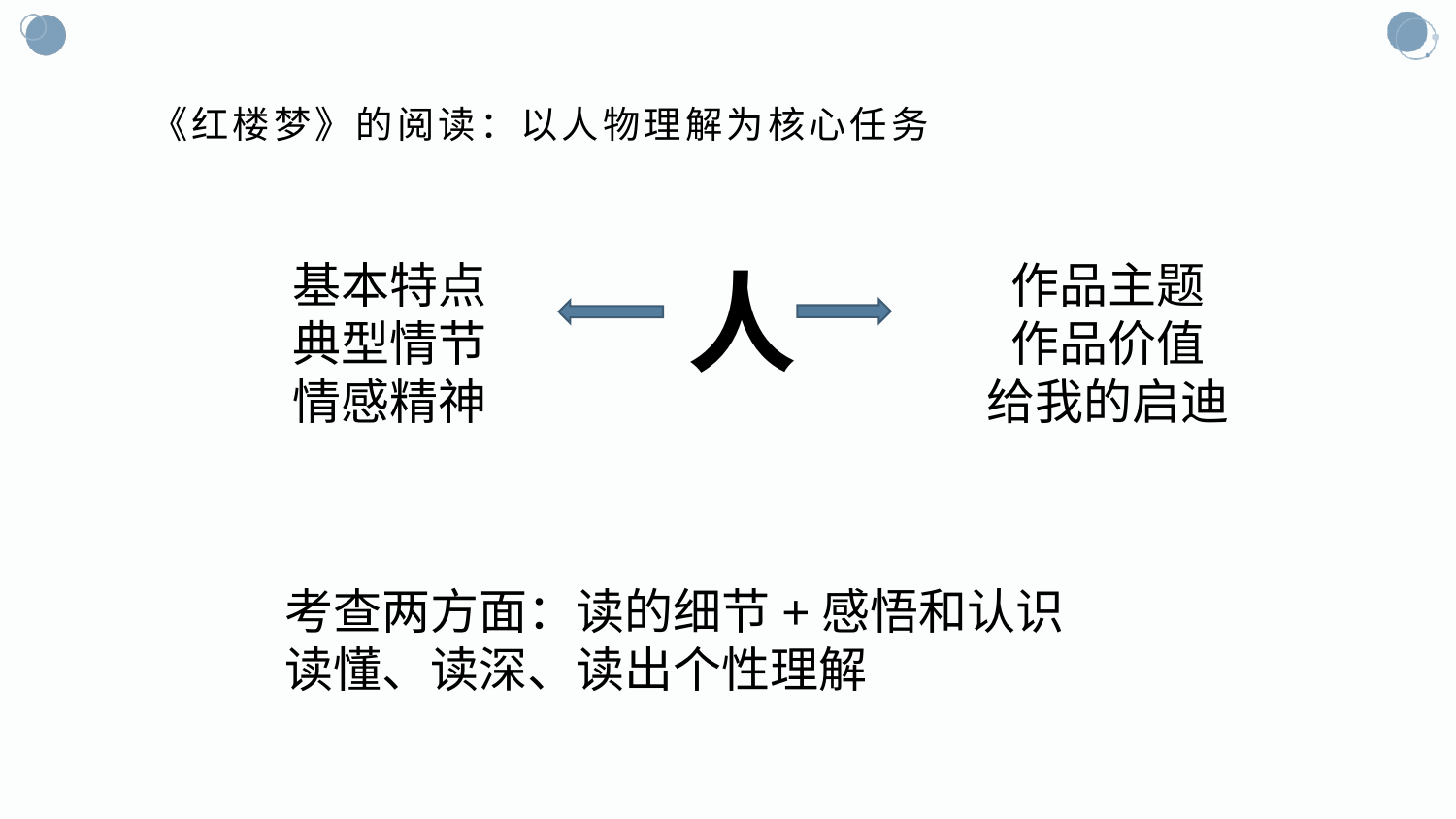

# 《红楼梦》的阅读：以人物理解为核心任务
基本特点
典型情节
情感精神
人
作品主题
作品价值
给我的启迪

考查两方面：读的细节+感悟和认识
读懂、读深、读出个性理解